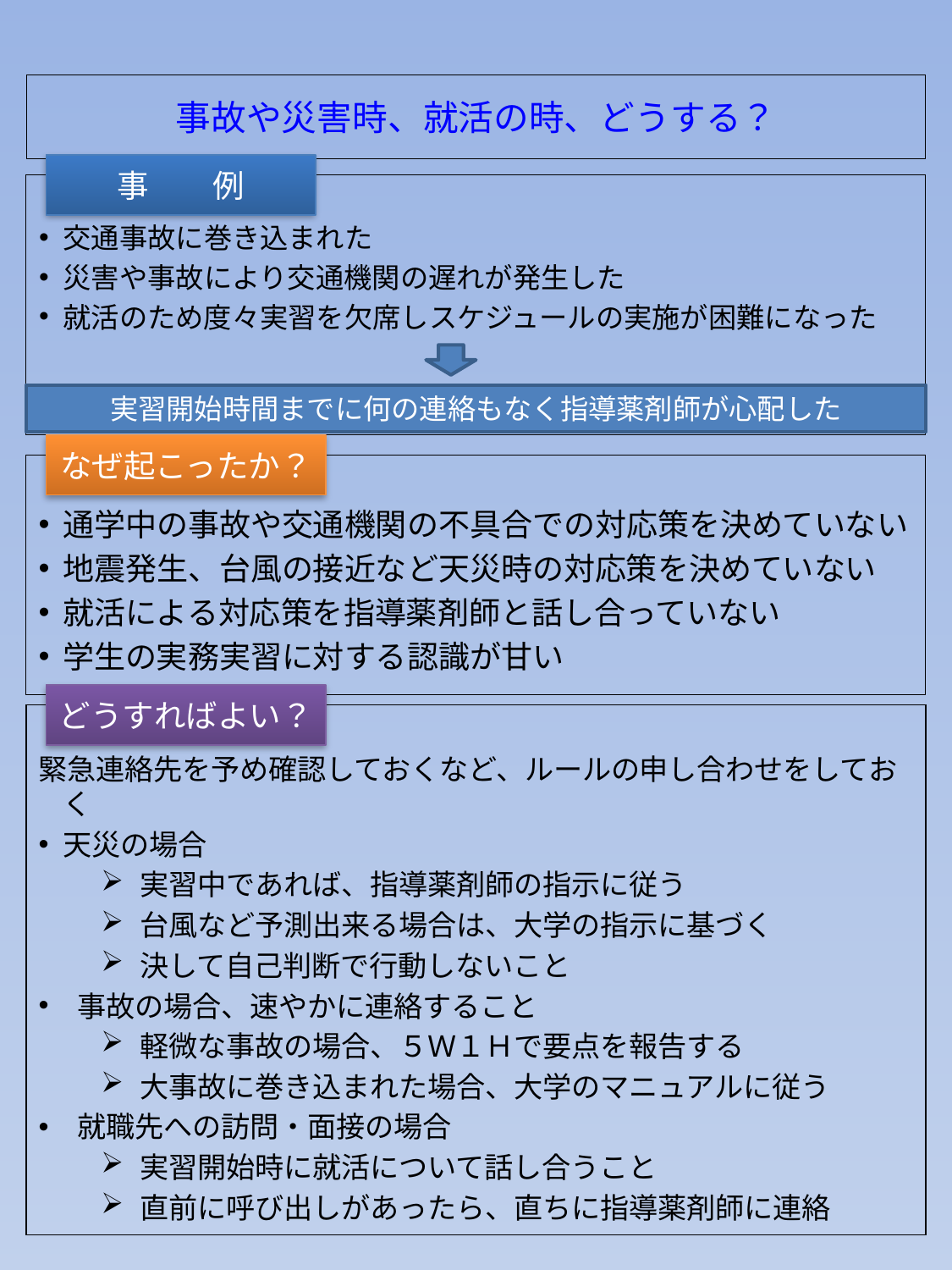

# 事故や災害時、就活の時、どうする？
事　　例

交通事故に巻き込まれた
災害や事故により交通機関の遅れが発生した
就活のため度々実習を欠席しスケジュールの実施が困難になった

実習開始時間までに何の連絡もなく指導薬剤師が心配した
なぜ起こったか？

通学中の事故や交通機関の不具合での対応策を決めていない
地震発生、台風の接近など天災時の対応策を決めていない
就活による対応策を指導薬剤師と話し合っていない
学生の実務実習に対する認識が甘い

どうすればよい？

緊急連絡先を予め確認しておくなど、ルールの申し合わせをしておく
天災の場合
実習中であれば、指導薬剤師の指示に従う
台風など予測出来る場合は、大学の指示に基づく
決して自己判断で行動しないこと
事故の場合、速やかに連絡すること
軽微な事故の場合、５Ｗ１Ｈで要点を報告する
大事故に巻き込まれた場合、大学のマニュアルに従う
就職先への訪問・面接の場合
実習開始時に就活について話し合うこと
直前に呼び出しがあったら、直ちに指導薬剤師に連絡